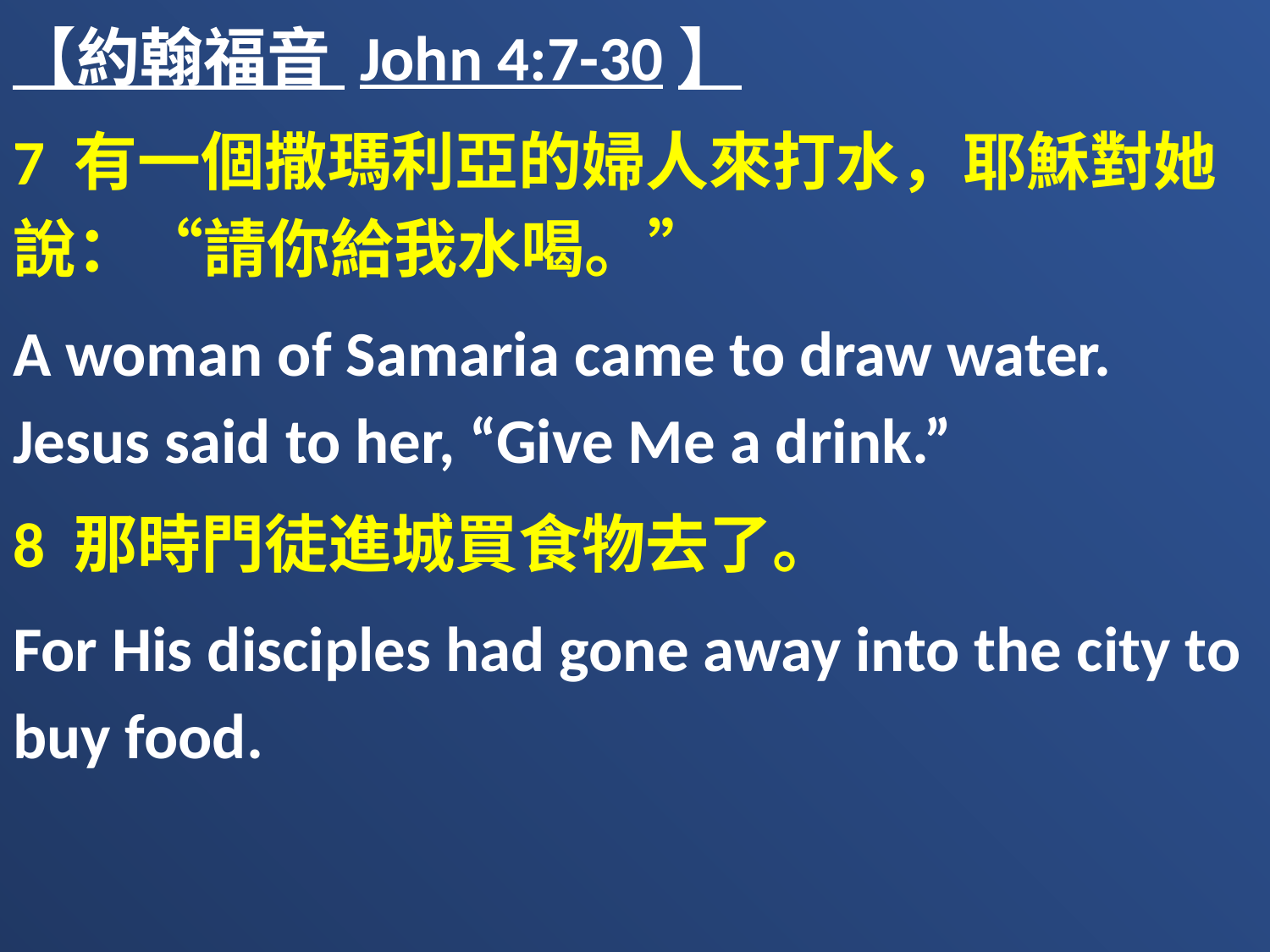

【約翰福音 John 4:7-30】
7 有一個撒瑪利亞的婦人來打水，耶穌對她說：“請你給我水喝。”
A woman of Samaria came to draw water. Jesus said to her, “Give Me a drink.”
8 那時門徒進城買食物去了。
For His disciples had gone away into the city to buy food.